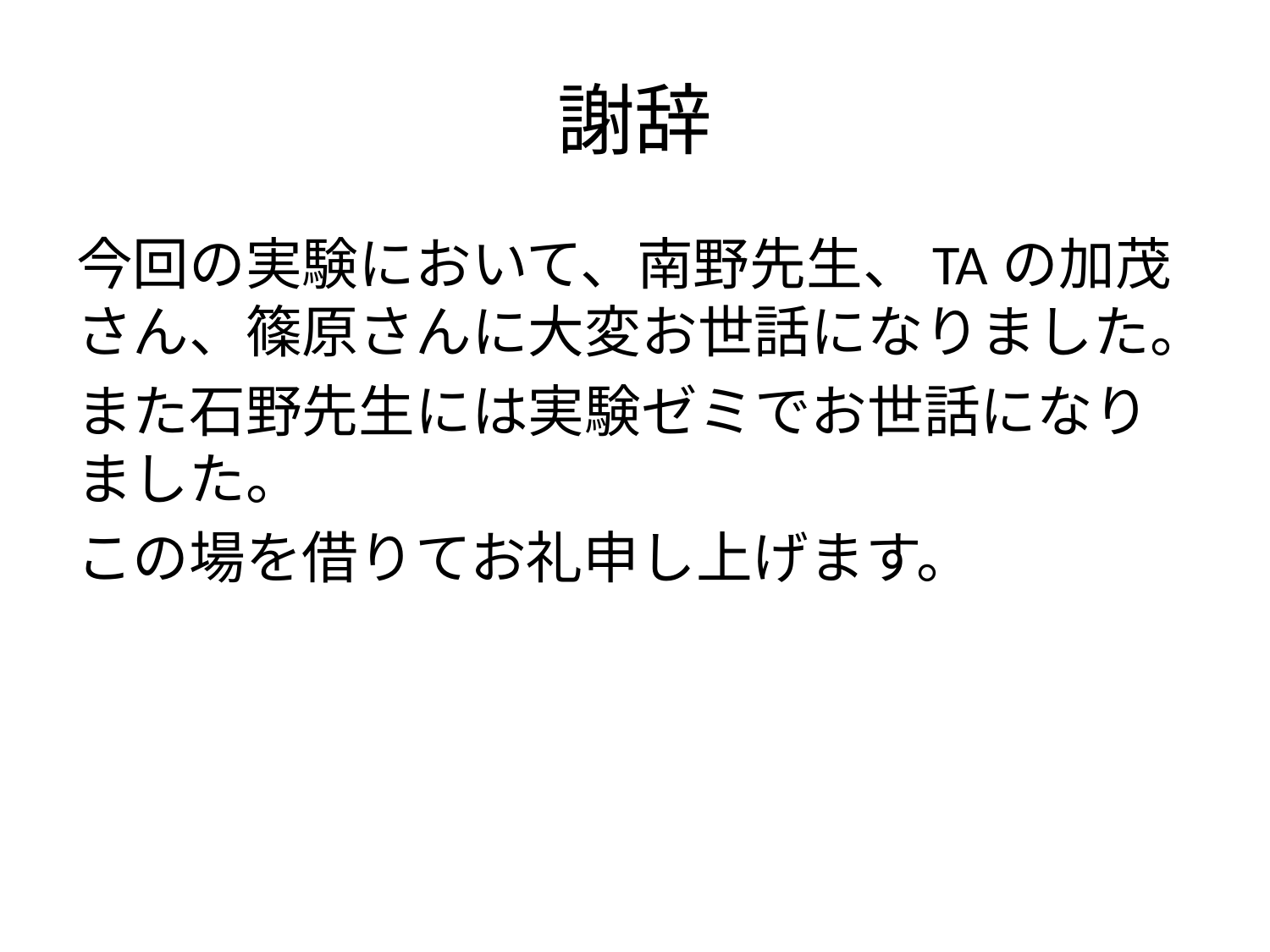

# 謝辞
今回の実験において、南野先生、TAの加茂さん、篠原さんに大変お世話になりました。
また石野先生には実験ゼミでお世話になりました。
この場を借りてお礼申し上げます。